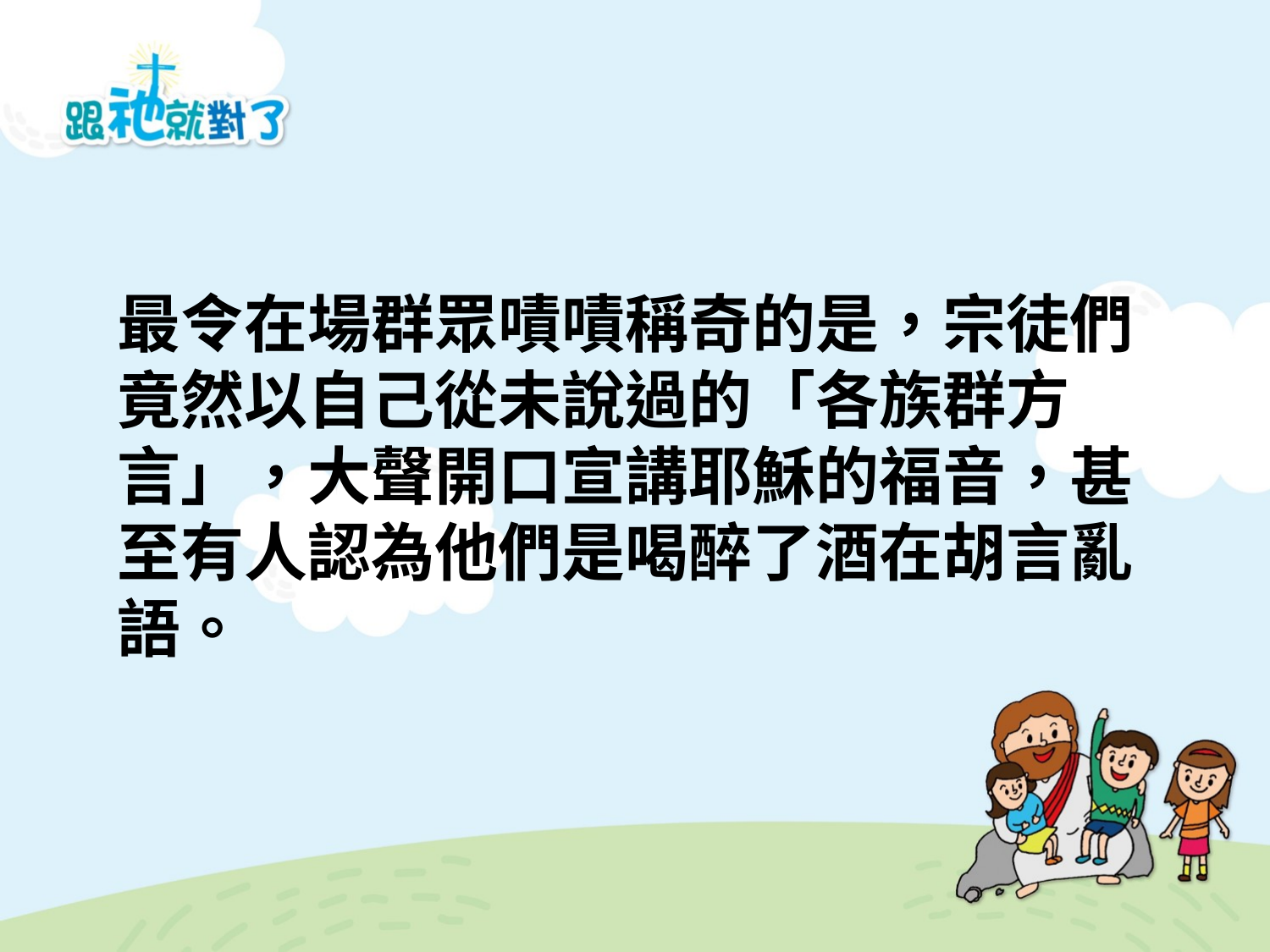

最令在場群眾嘖嘖稱奇的是，宗徒們竟然以自己從未說過的「各族群方言」，大聲開口宣講耶穌的福音，甚至有人認為他們是喝醉了酒在胡言亂語。